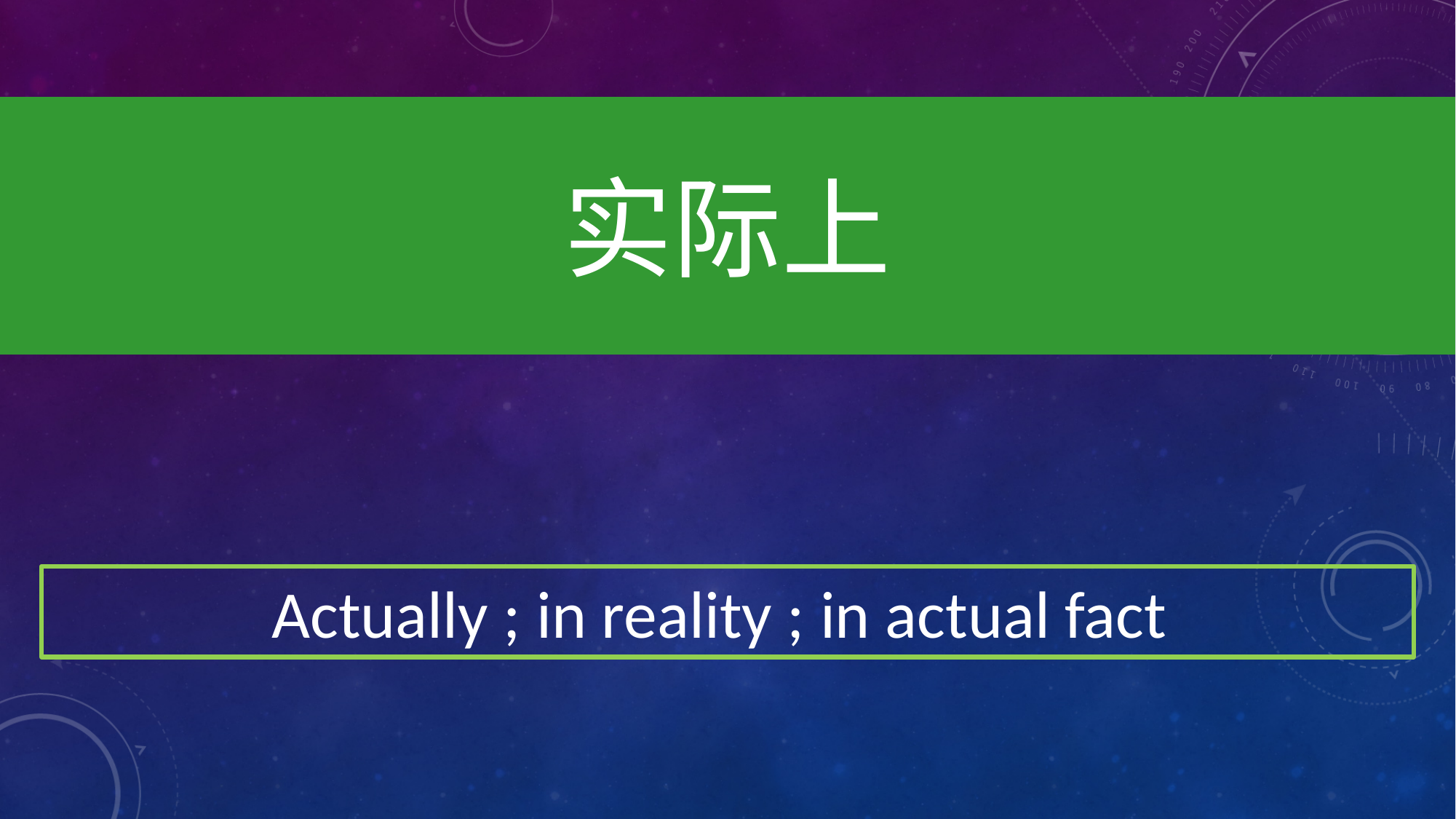

实际上
Actually ; in reality ; in actual fact